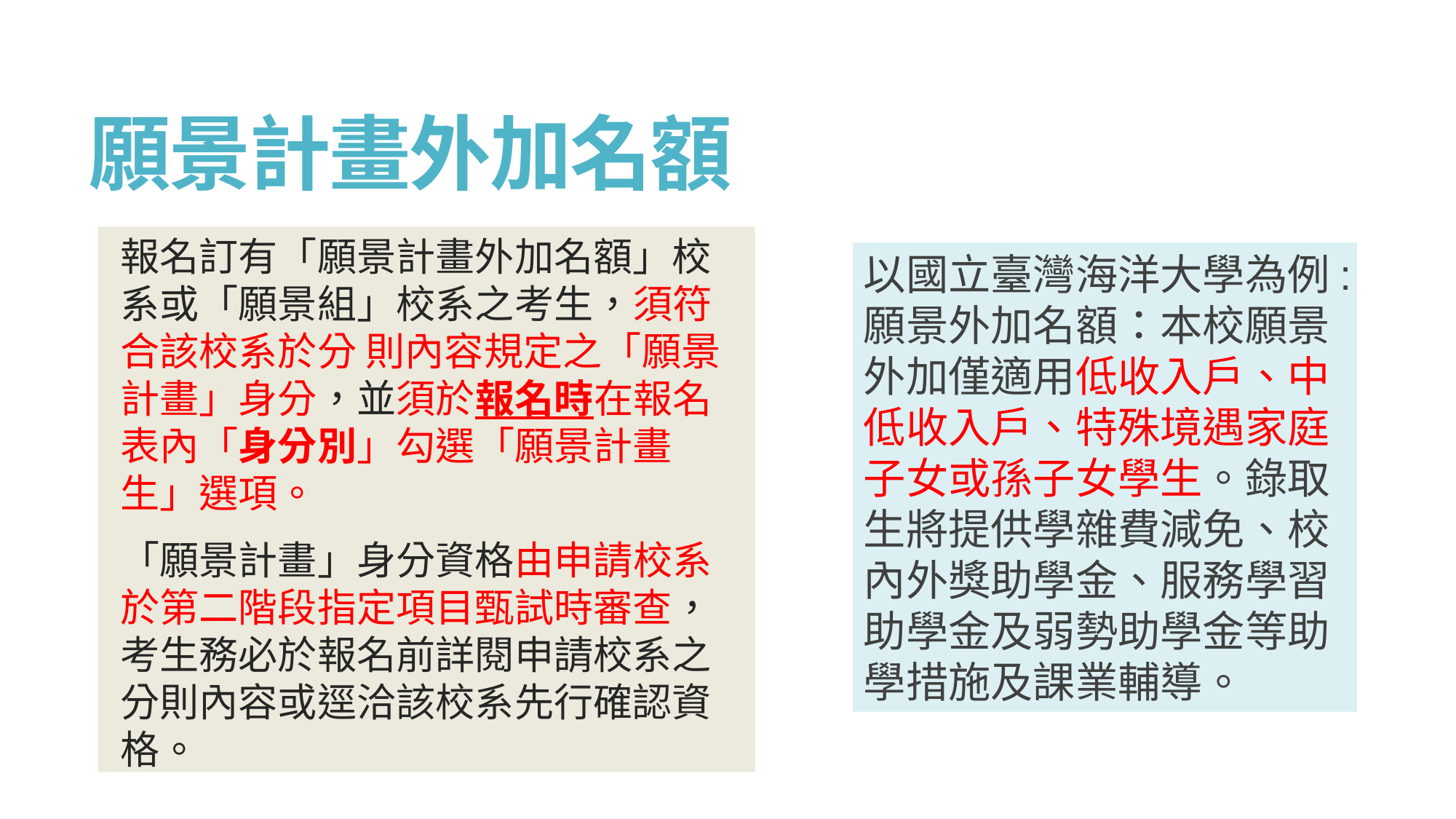

# 願景計畫外加名額
報名訂有「願景計畫外加名額」校系或「願景組」校系之考生，須符合該校系於分 則內容規定之「願景計畫」身分，並須於報名時在報名表內「身分別」勾選「願景計畫生」選項。
「願景計畫」身分資格由申請校系於第二階段指定項目甄試時審查， 考生務必於報名前詳閱申請校系之分則內容或逕洽該校系先行確認資格。
以國立臺灣海洋大學為例:
願景外加名額：本校願景外加僅適用低收入戶、中低收入戶、特殊境遇家庭子女或孫子女學生。錄取生將提供學雜費減免、校內外獎助學金、服務學習助學金及弱勢助學金等助學措施及課業輔導。